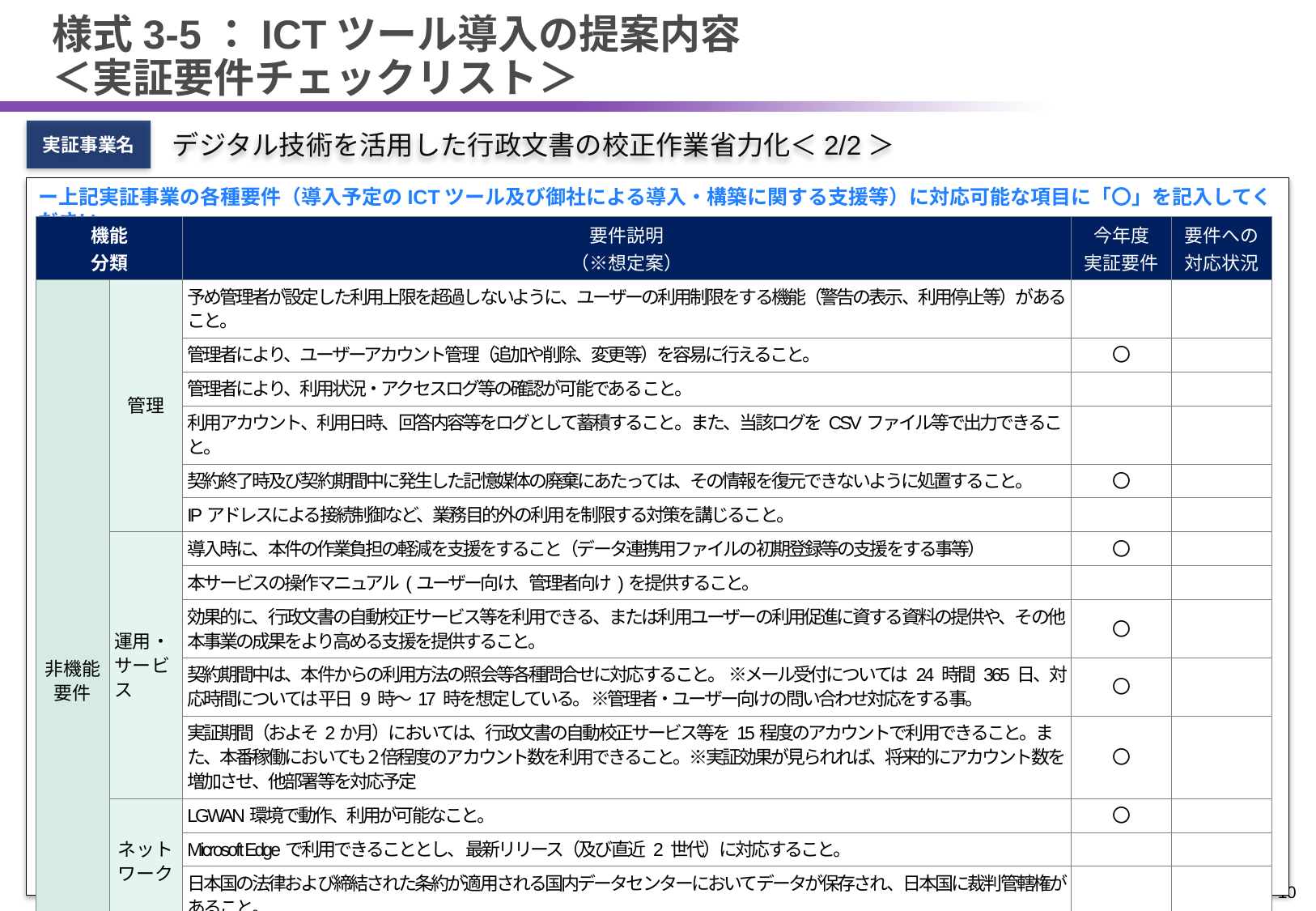

# 様式3-5：ICTツール導入の提案内容 ＜実証要件チェックリスト＞
実証事業名
デジタル技術を活用した行政文書の校正作業省力化＜2/2＞
ー上記実証事業の各種要件（導入予定のICTツール及び御社による導入・構築に関する支援等）に対応可能な項目に「〇」を記入してくださいー
| 機能 分類 |  | 要件説明 （※想定案） | 今年度 実証要件 | 要件への 対応状況 |
| --- | --- | --- | --- | --- |
| 非機能要件 | 管理 | 予め管理者が設定した利用上限を超過しないように、ユーザーの利用制限をする機能（警告の表示、利用停止等）があること。 |  |  |
|  |  | 管理者により、ユーザーアカウント管理（追加や削除、変更等）を容易に行えること。 | 〇 |  |
|  |  | 管理者により、利用状況・アクセスログ等の確認が可能である こと。 |  |  |
|  |  | 利用アカウント、利用日時、回答内容等をログとして蓄積すること。また、当該ログをCSVファイル等で出力できること。 |  |  |
|  |  | 契約終了時及び契約期間中に発生した記憶媒体の廃棄にあたっては、その情報を復元できないように処置すること。 | 〇 |  |
|  |  | IPアドレスによる接続制御など、業務目的外の利用 を制限する対策を講じること。 |  |  |
|  | 運用・サービス | 導入時に、本件の作業負担の軽減を支援をすること（データ連携用ファイルの初期登録等の支援をする事等） | 〇 |  |
|  |  | 本サービスの操作マニュアル(ユーザー向け、管理者向け)を提供すること。 |  |  |
|  |  | 効果的に、行政文書の自動校正サービス等を利用できる、または利用ユーザーの利用促進に資する資料の提供や、その他本事業の成果をより高める支援を提供すること。 | 〇 |  |
|  |  | 契約期間中は、本件からの利用方法の照会等各種問合せに対応すること。 ※メール受付については 24 時間 365 日、対応時間については 平日 9 時～17 時を想定している。 ※管理者・ユーザー向けの問い合わせ対応をする事。 | 〇 |  |
|  |  | 実証期間（およそ2か月）においては、行政文書の自動校正サービス等を15程度のアカウントで利用できること。また、本番稼働においても２倍程度のアカウント数を利用できること。※実証効果が見られれば、将来的にアカウント数を増加させ、他部署等を対応予定 | 〇 |  |
|  | ネットワーク | LGWAN環境で動作、利用が可能なこと。 | 〇 |  |
|  |  | Microsoft Edgeで利用できることとし、 最新リリース（及び直近 2 世代）に対応すること。 |  |  |
|  |  | 日本国の法律および締結された条約が適用される国内データセンターにおいてデータが保存され、日本国に裁判管轄権があること。 |  |  |
|  | セキュリティ | 入出力内容がＡＩの学習に利用されないこと。また入出力内容が LLM サーバに保存されないこと。 | 〇 |  |
|  |  | 通信は暗号化されること。 | 〇 |  |
|  |  | クラウドサービスを含む情報の流通経路全般にわたるセキュリティが適切に確保されるよう、情報の流通経路全般を見渡した形でセキュリティ設計が行われていること。クラウドサービスの信頼性が十分であることを総合的かつ客観的に評価できること。 | 〇 |  |